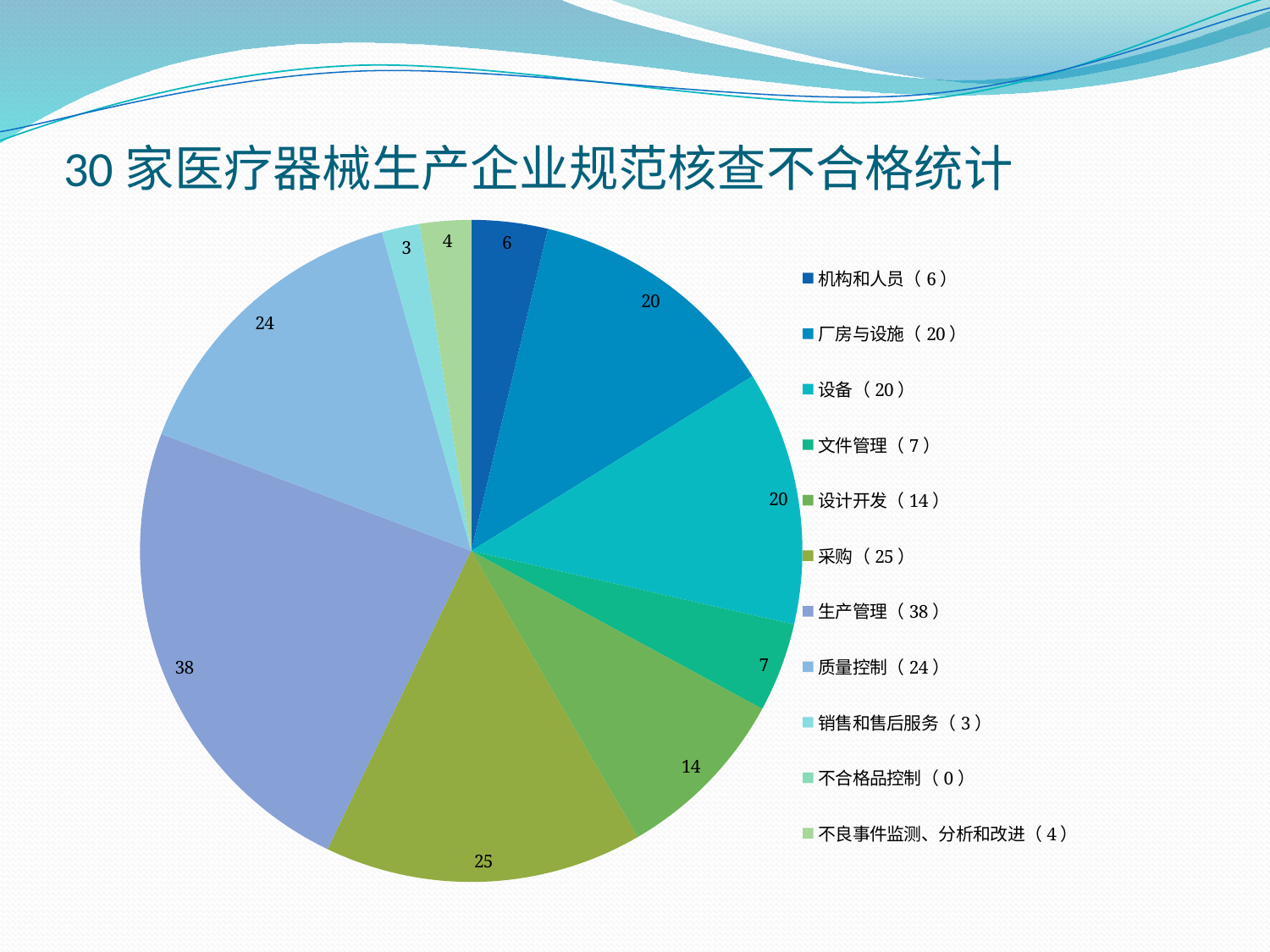

# 30家医疗器械生产企业规范核查不合格统计

### Chart

| Category |  |
|---|---|
| 机构和人员（6） | 6.0 |
| 厂房与设施（20） | 20.0 |
| 设备（20） | 20.0 |
| 文件管理（7） | 7.0 |
| 设计开发（14） | 14.0 |
| 采购（25） | 25.0 |
| 生产管理（38） | 38.0 |
| 质量控制（24） | 24.0 |
| 销售和售后服务（3） | 3.0 |
| 不合格品控制（0） | 0.0 |
| 不良事件监测、分析和改进（4） | 4.0 |